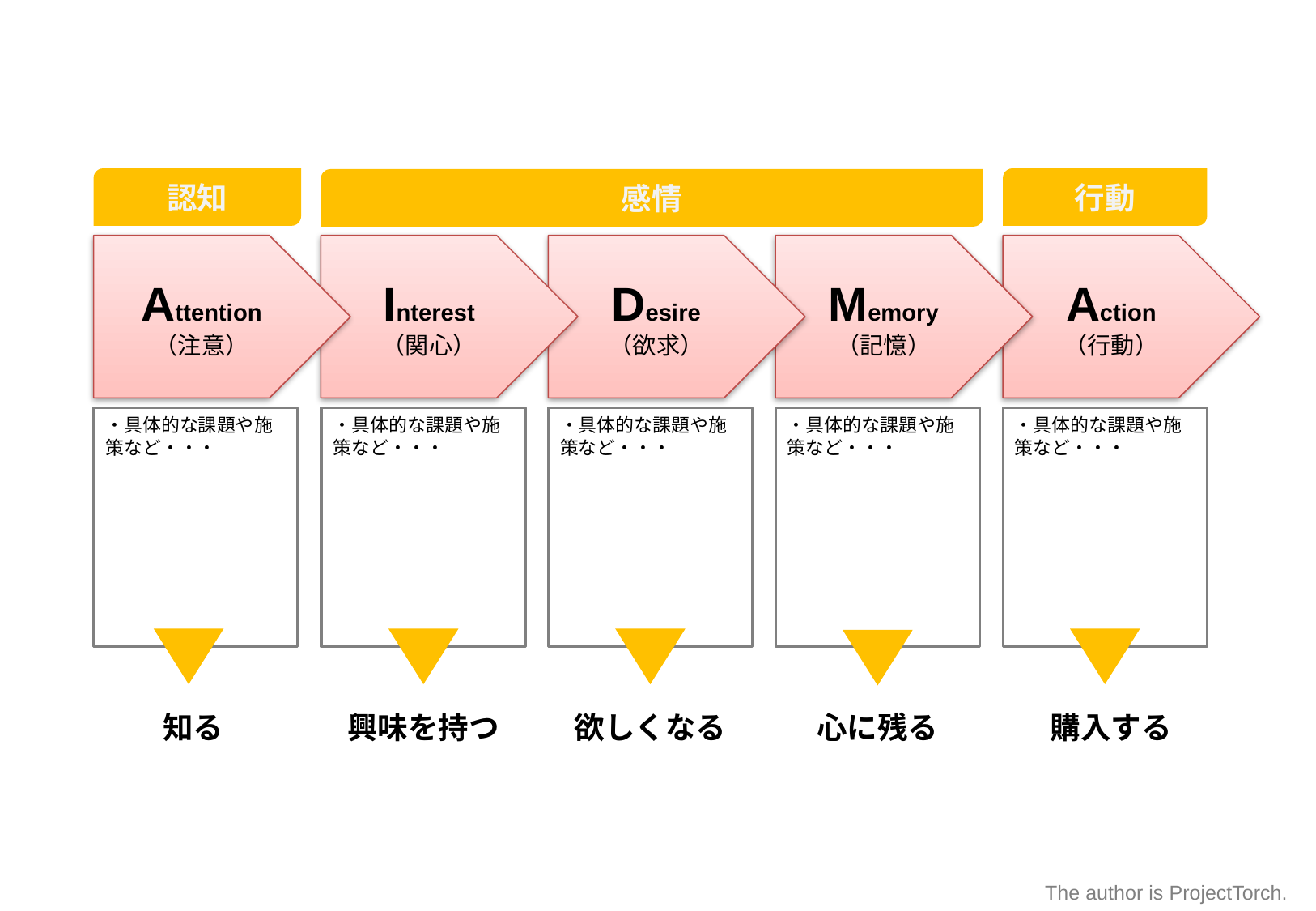

認知
行動
感情
Attention
（注意）
Interest
（関心）
Desire
（欲求）
Memory
（記憶）
Action
（行動）
・具体的な課題や施策など・・・
・具体的な課題や施策など・・・
・具体的な課題や施策など・・・
・具体的な課題や施策など・・・
・具体的な課題や施策など・・・

知る
興味を持つ
欲しくなる
心に残る
購入する